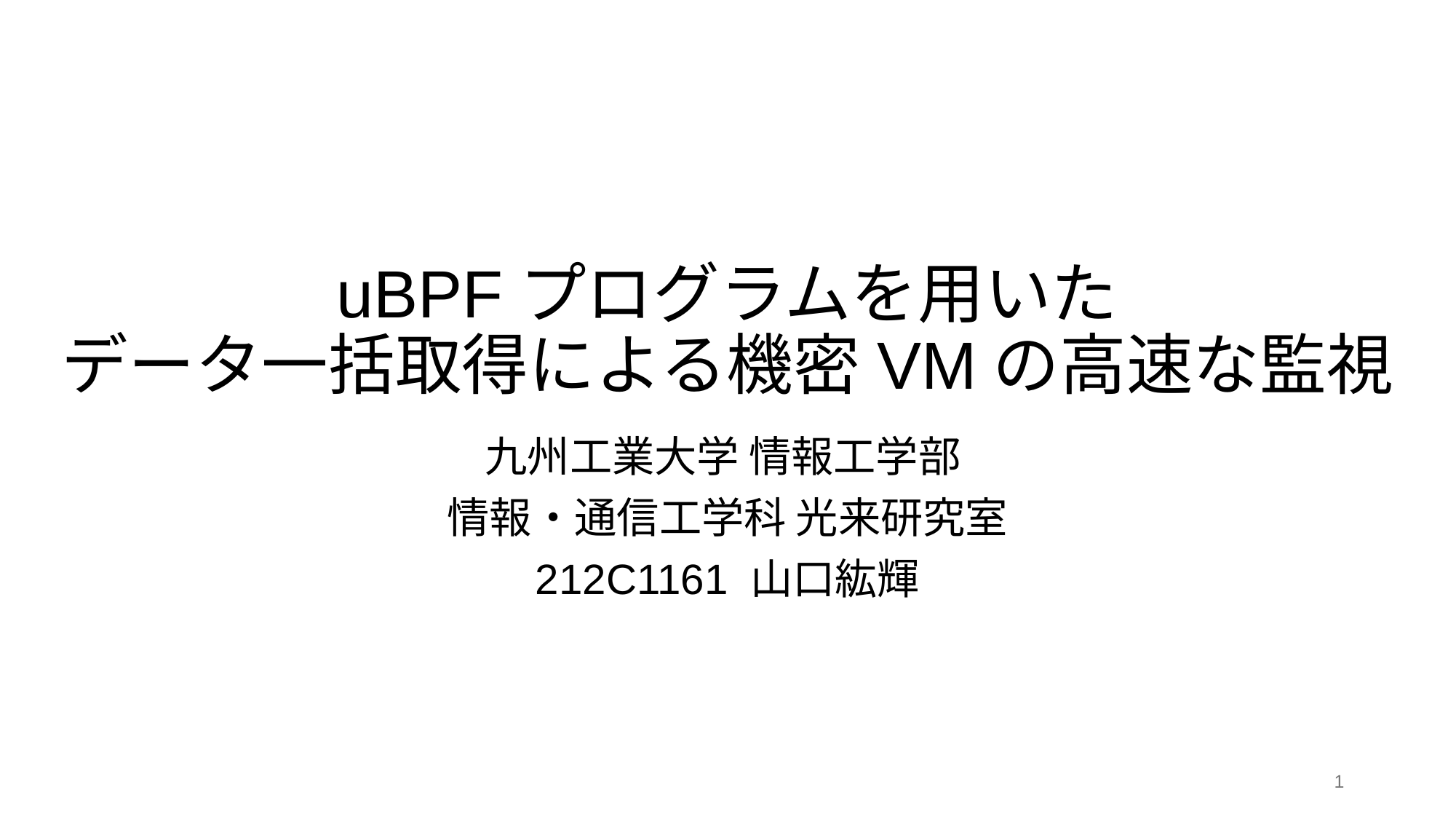

# uBPFプログラムを用いた データ一括取得による機密VMの高速な監視
九州工業大学 情報工学部
情報・通信工学科 光来研究室
212C1161 山口紘輝
1